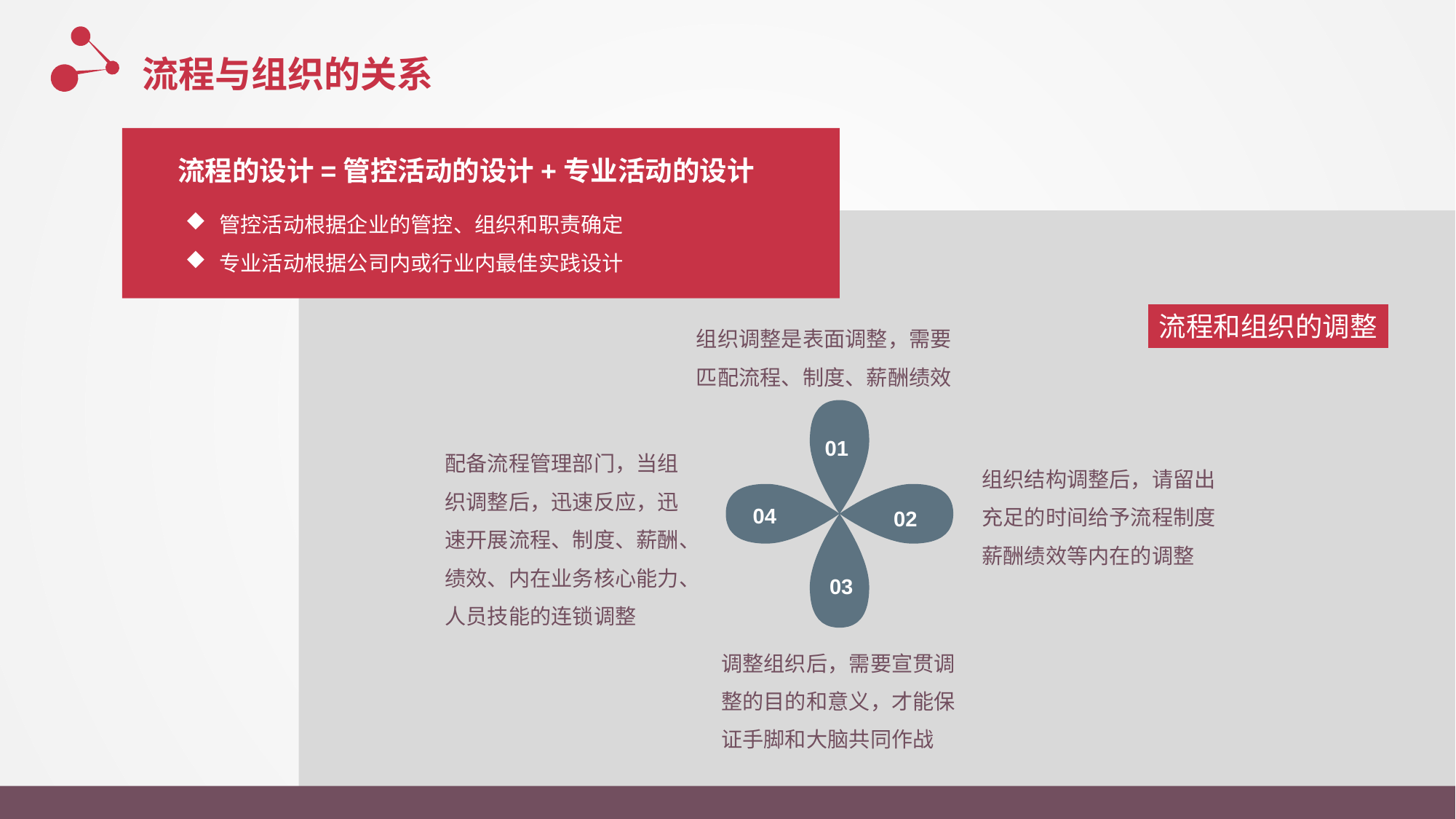

流程与组织的关系

流程的设计=管控活动的设计+专业活动的设计
管控活动根据企业的管控、组织和职责确定
专业活动根据公司内或行业内最佳实践设计

流程和组织的调整
组织调整是表面调整，需要匹配流程、制度、薪酬绩效

01
配备流程管理部门，当组织调整后，迅速反应，迅速开展流程、制度、薪酬、绩效、内在业务核心能力、人员技能的连锁调整
组织结构调整后，请留出充足的时间给予流程制度薪酬绩效等内在的调整
04
02
03
调整组织后，需要宣贯调整的目的和意义，才能保证手脚和大脑共同作战